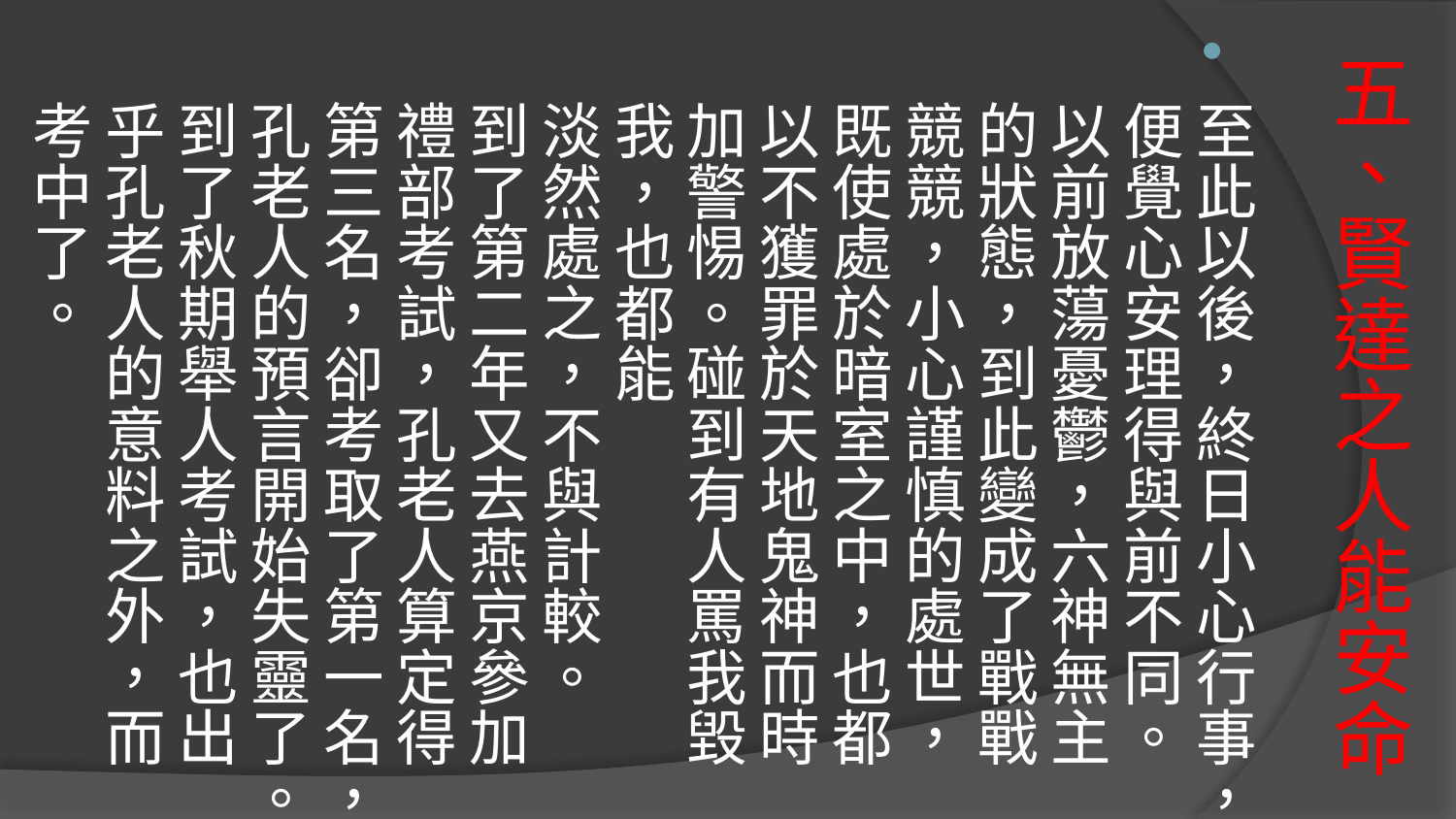

至此以後，終日小心行事，便覺心安理得與前不同。以前放蕩憂鬱，六神無主的狀態，到此變成了戰戰競競，小心謹慎的處世，既使處於暗室之中，也都以不獲罪於天地鬼神而時加警惕。碰到有人罵我毀我，也都能
淡然處之，不與計較。
到了第二年又去燕京參加禮部考試，孔老人算定得第三名，卻考取了第一名，孔老人的預言開始失靈了。到了秋期舉人考試，也出乎孔老人的意料之外，而考中了。
# 五、賢達之人能安命